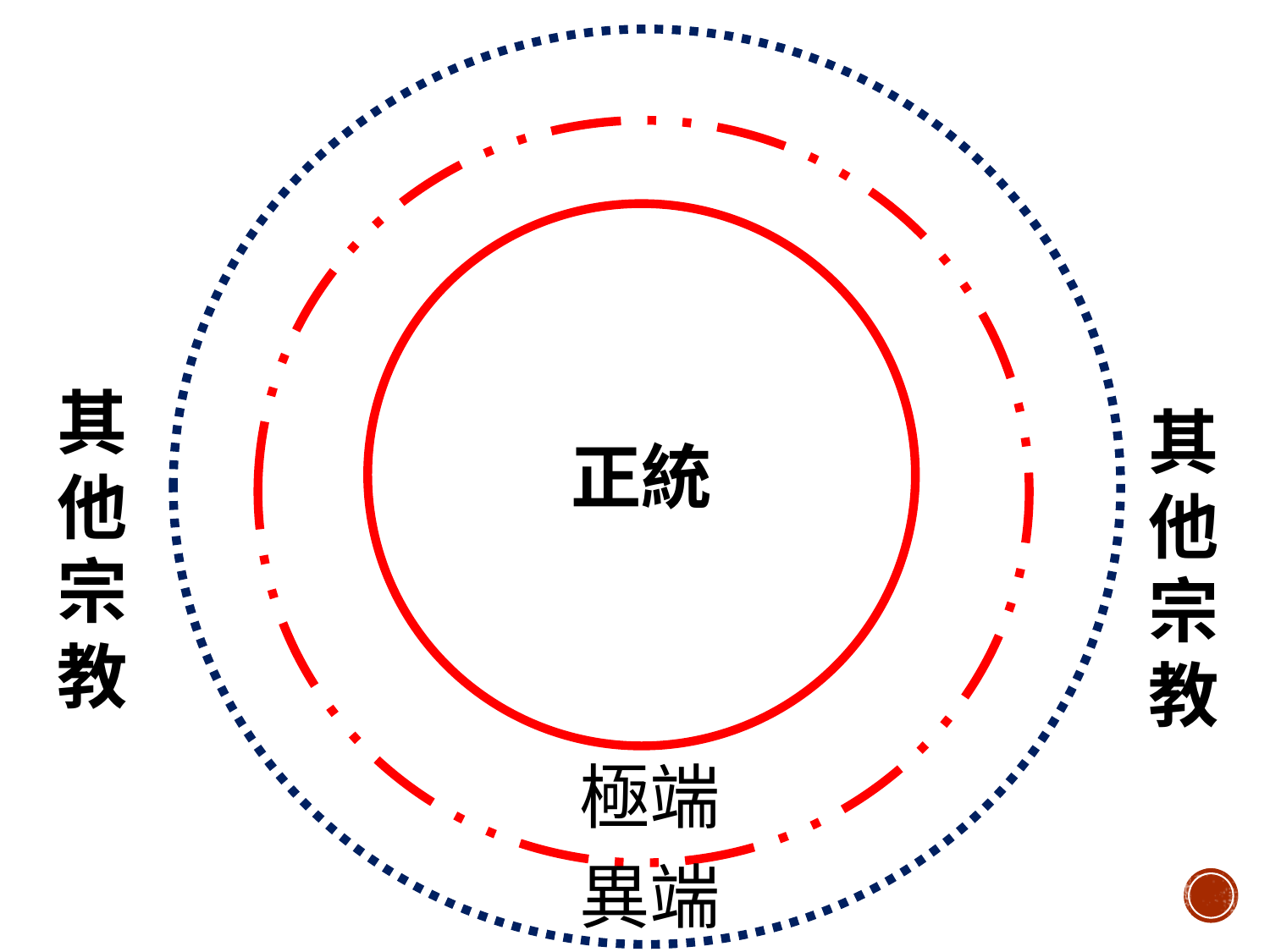

異端

極端
正統
其他宗教
其他宗教
極端
異端